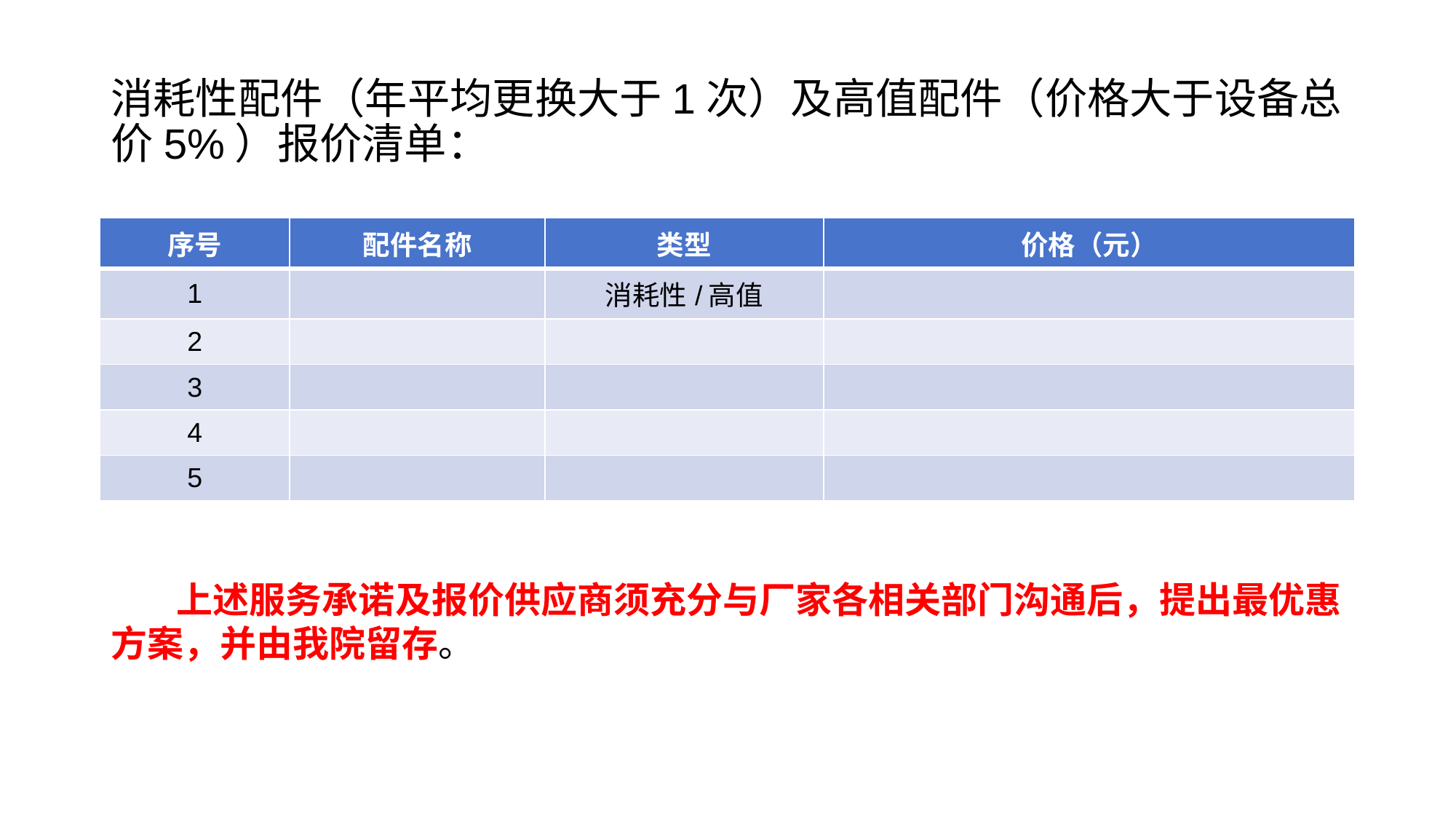

# 消耗性配件（年平均更换大于1次）及高值配件（价格大于设备总价5%）报价清单：
| 序号 | 配件名称 | 类型 | 价格（元） |
| --- | --- | --- | --- |
| 1 |  | 消耗性/高值 |  |
| 2 |  |  |  |
| 3 |  |  |  |
| 4 |  |  |  |
| 5 |  |  |  |
       上述服务承诺及报价供应商须充分与厂家各相关部门沟通后，提出最优惠方案，并由我院留存。